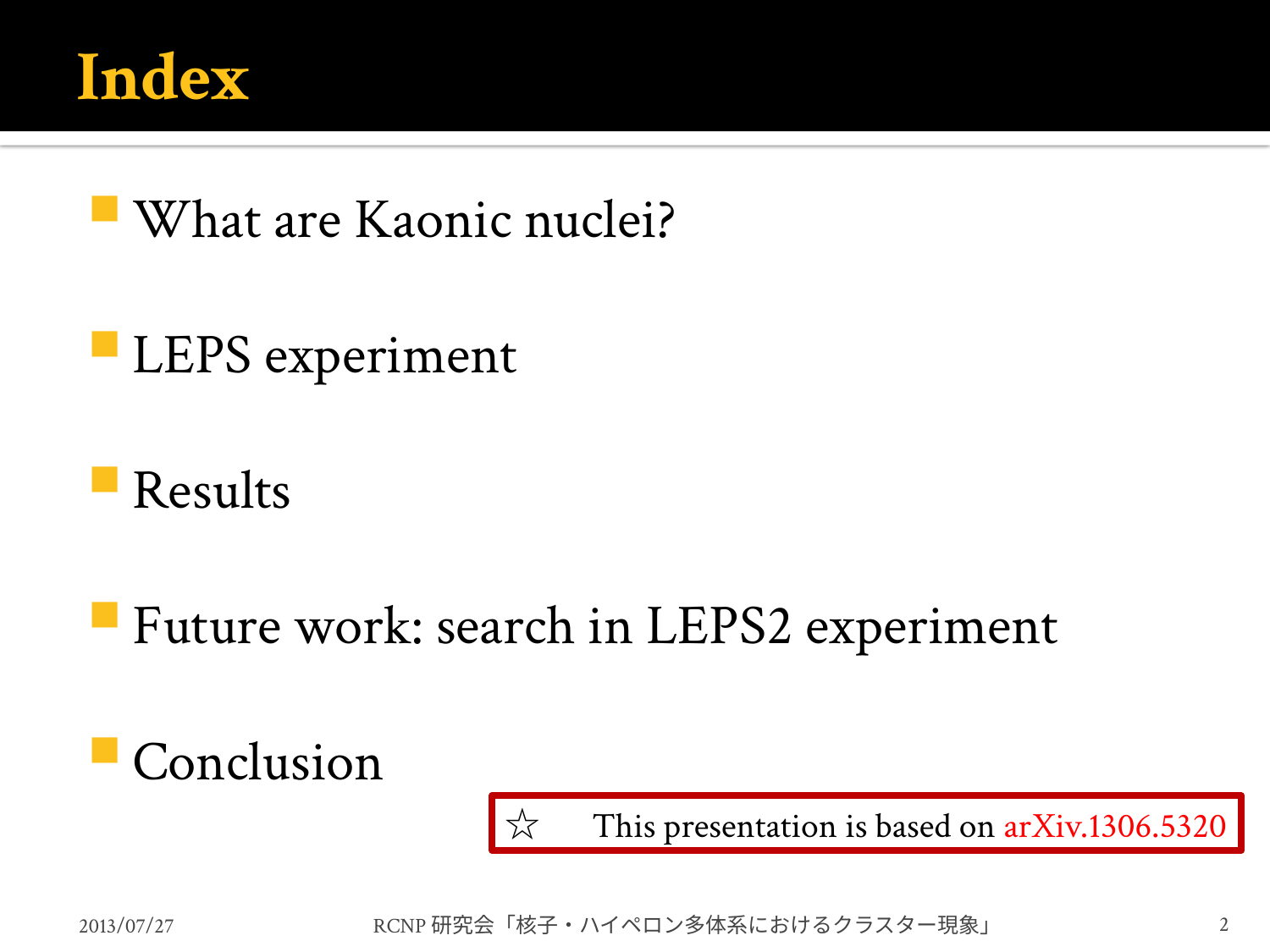

# Index
What are Kaonic nuclei?

LEPS experiment

Results

Future work: search in LEPS2 experiment

Conclusion
☆　This presentation is based on arXiv.1306.5320
2013/07/27
RCNP研究会「核子・ハイペロン多体系におけるクラスター現象」
2